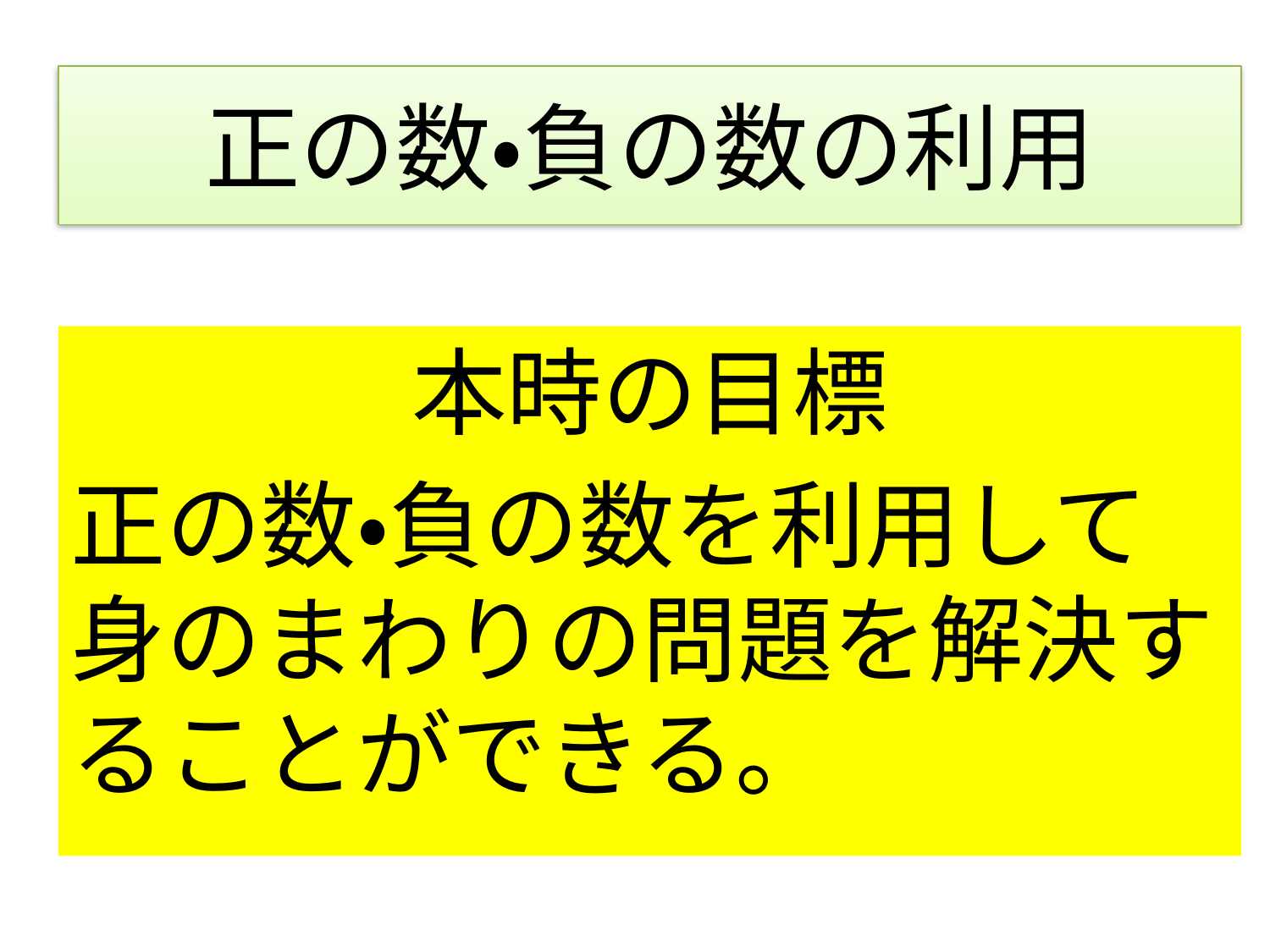

# 正の数・負の数の利用
本時の目標
正の数・負の数を利用して身のまわりの問題を解決することができる。